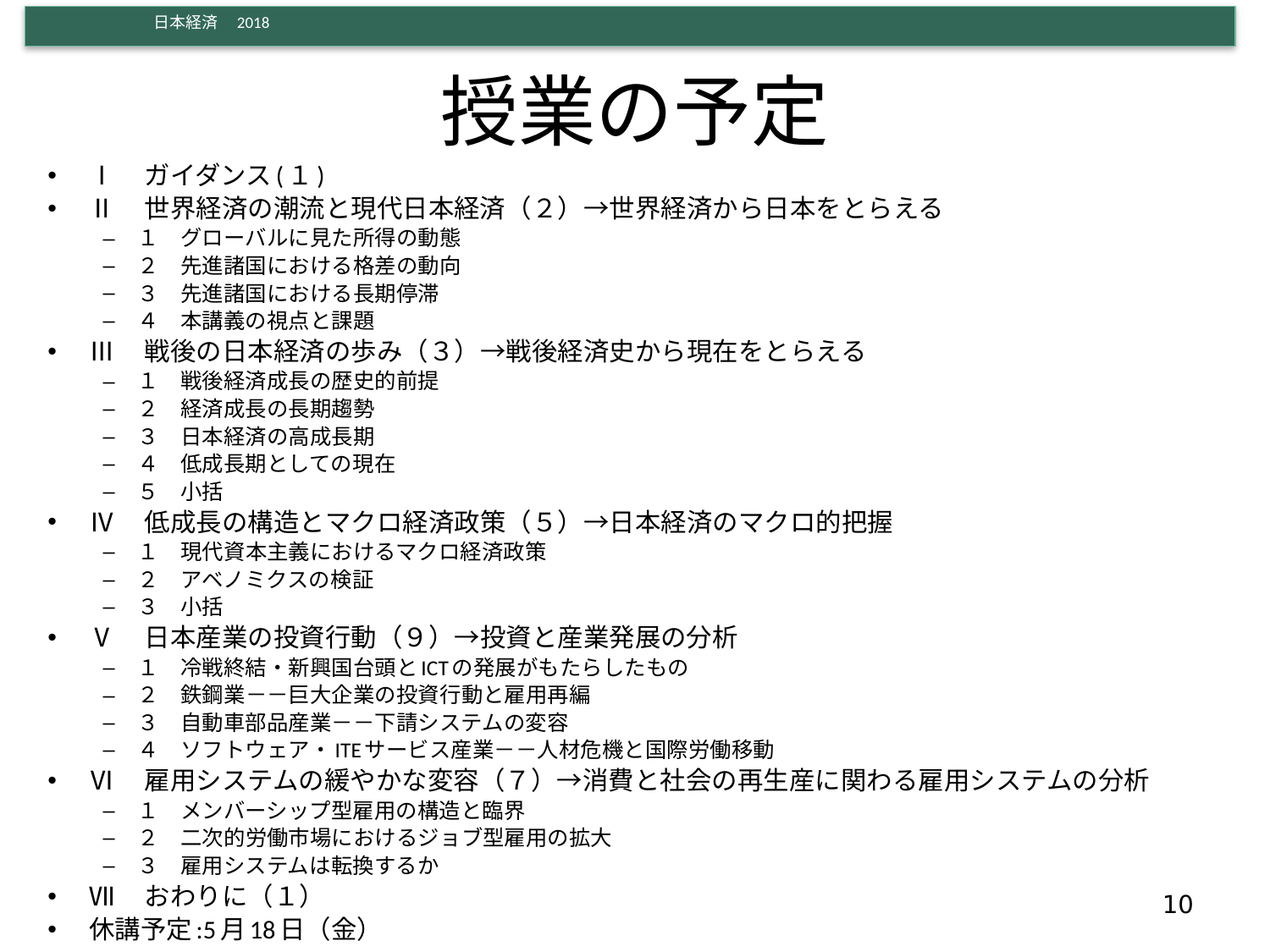

# 授業の予定
Ⅰ　ガイダンス(１)
Ⅱ　世界経済の潮流と現代日本経済（２）→世界経済から日本をとらえる
１　グローバルに見た所得の動態
２　先進諸国における格差の動向
３　先進諸国における長期停滞
４　本講義の視点と課題
Ⅲ　戦後の日本経済の歩み（３）→戦後経済史から現在をとらえる
１　戦後経済成長の歴史的前提
２　経済成長の長期趨勢
３　日本経済の高成長期
４　低成長期としての現在
５　小括
Ⅳ　低成長の構造とマクロ経済政策（５）→日本経済のマクロ的把握
１　現代資本主義におけるマクロ経済政策
２　アベノミクスの検証
３　小括
Ⅴ　日本産業の投資行動（９）→投資と産業発展の分析
１　冷戦終結・新興国台頭とICTの発展がもたらしたもの
２　鉄鋼業－－巨大企業の投資行動と雇用再編
３　自動車部品産業－－下請システムの変容
４　ソフトウェア・ITEサービス産業－－人材危機と国際労働移動
Ⅵ　雇用システムの緩やかな変容（７）→消費と社会の再生産に関わる雇用システムの分析
１　メンバーシップ型雇用の構造と臨界
２　二次的労働市場におけるジョブ型雇用の拡大
３　雇用システムは転換するか
Ⅶ　おわりに（１）
休講予定:5月18日（金）
10